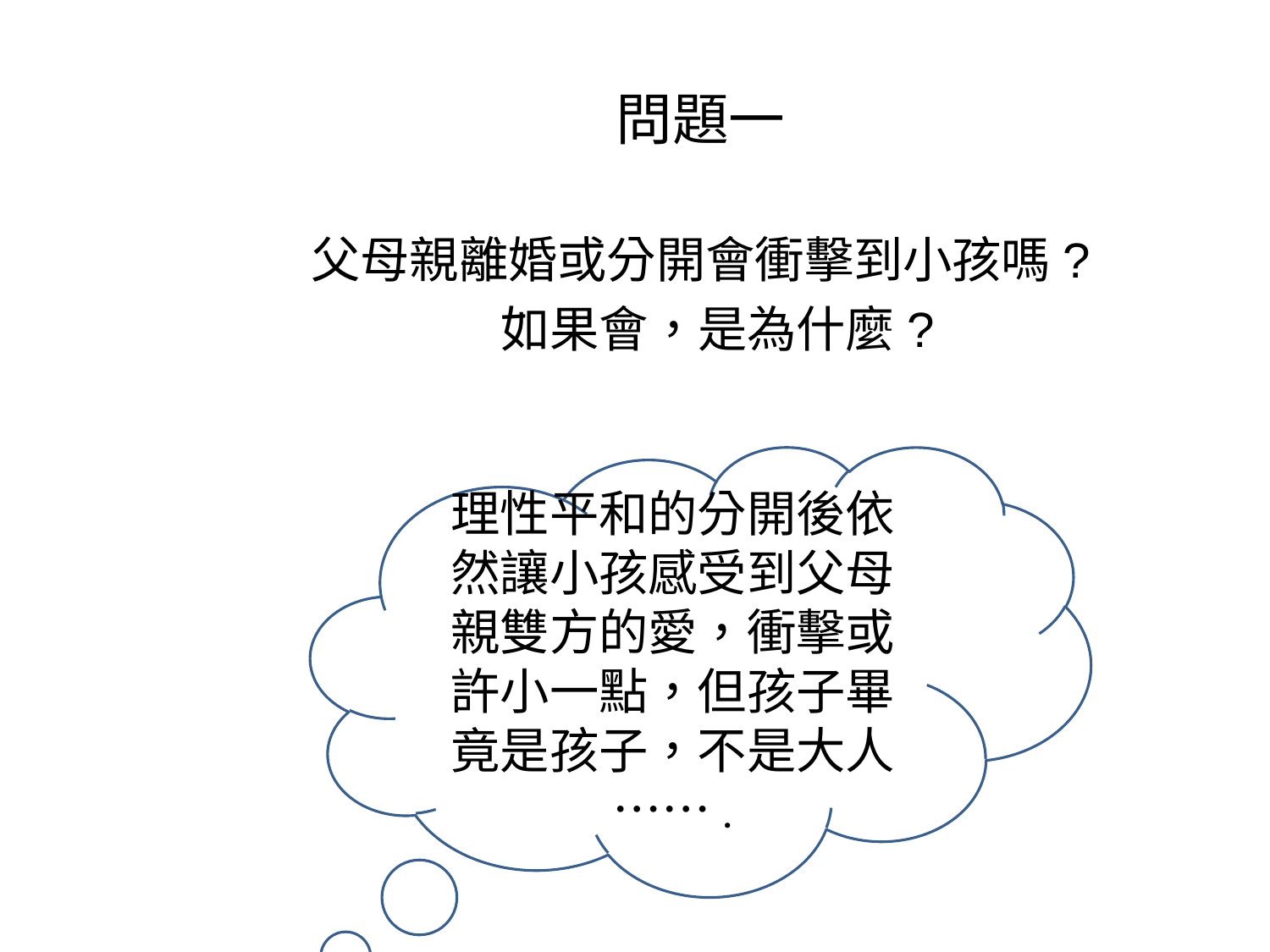

# 問題一
父母親離婚或分開會衝擊到小孩嗎?
  如果會，是為什麼?

理性平和的分開後依然讓小孩感受到父母親雙方的愛，衝擊或許小一點，但孩子畢竟是孩子，不是大人…….